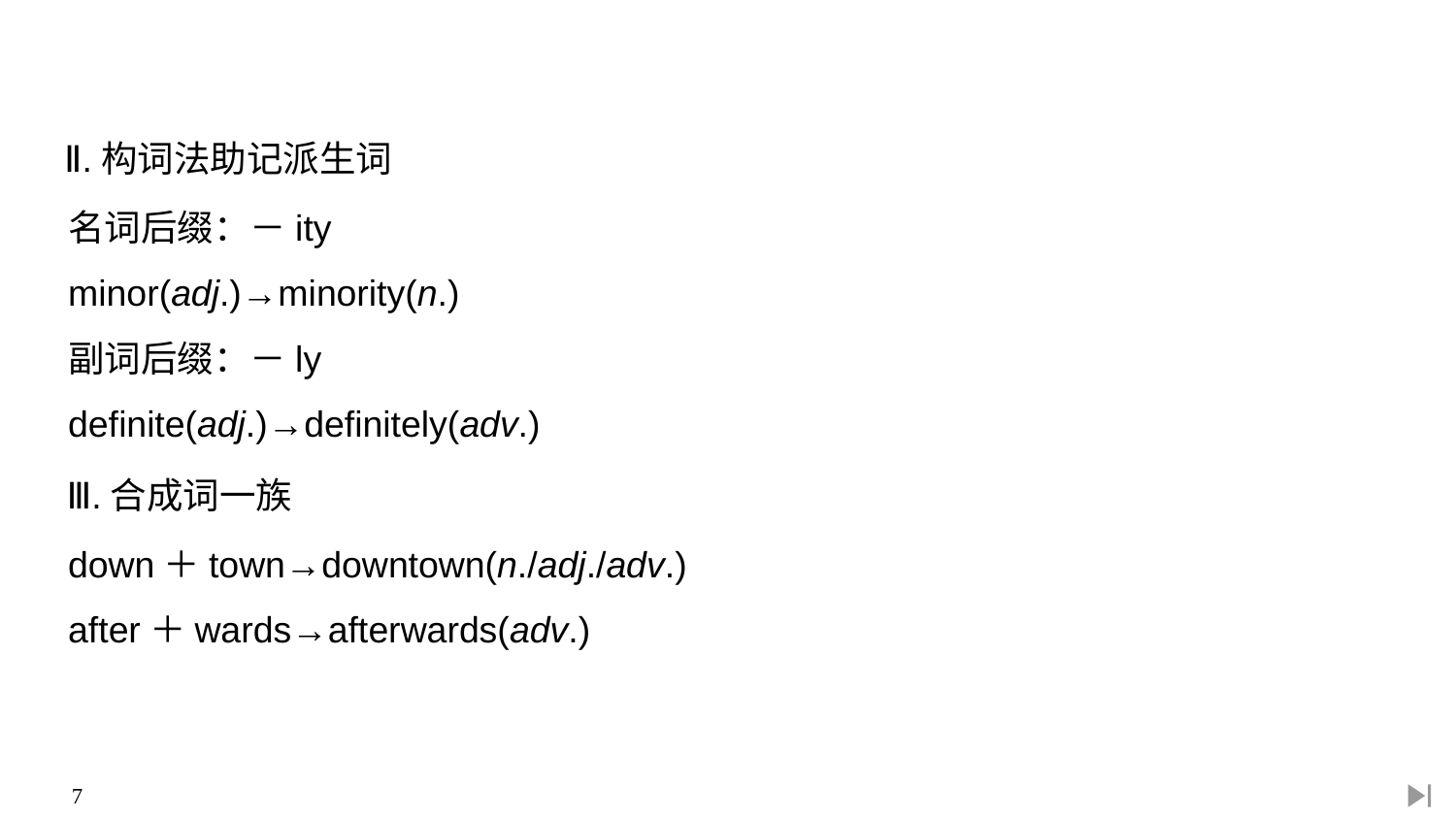

Ⅱ.构词法助记派生词
名词后缀：－ity
minor(adj.)→minority(n.)
副词后缀：－ly
definite(adj.)→definitely(adv.)
Ⅲ.合成词一族
down＋town→downtown(n./adj./adv.)
after＋wards→afterwards(adv.)